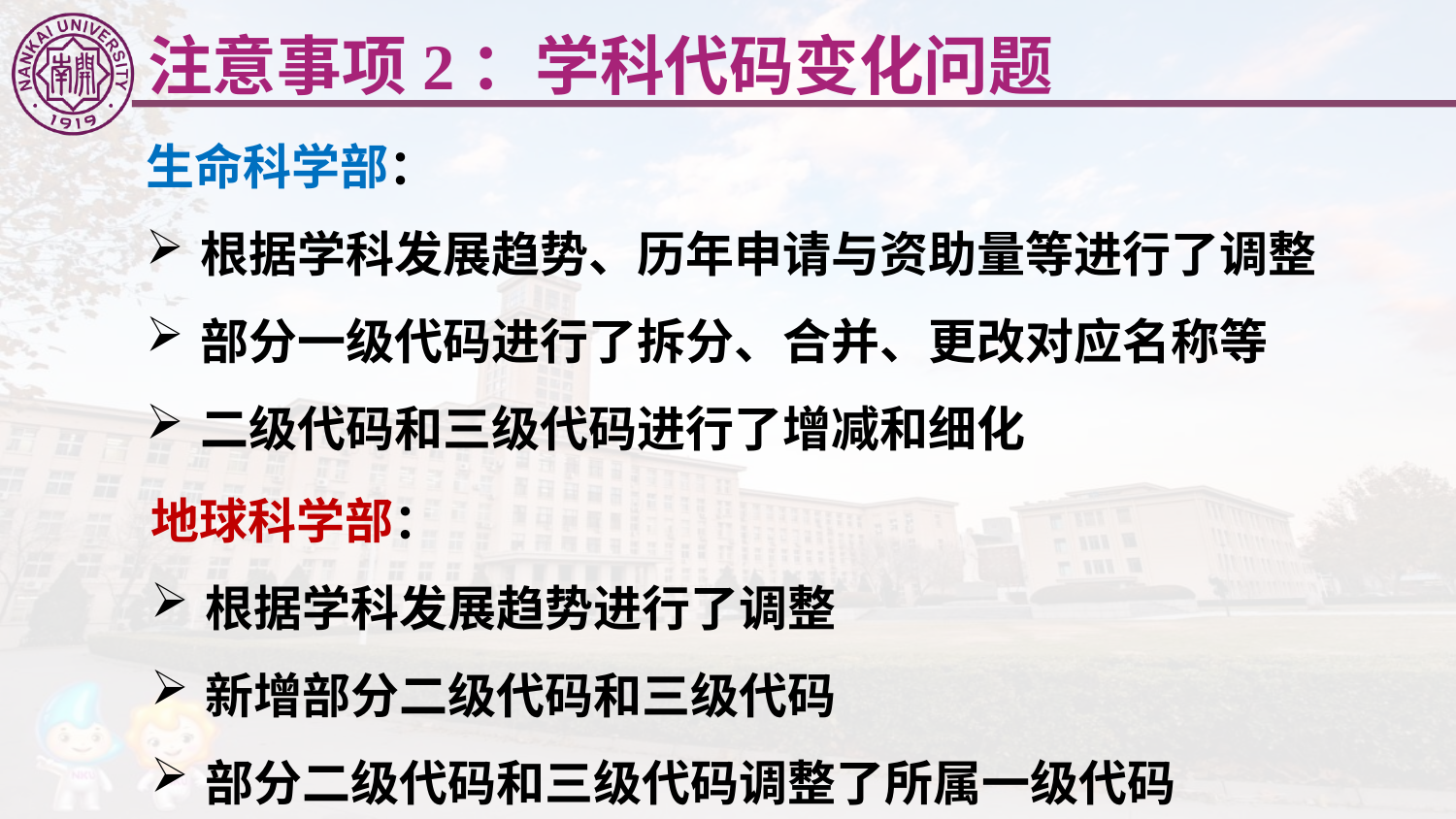

注意事项2：学科代码变化问题
生命科学部：
根据学科发展趋势、历年申请与资助量等进行了调整
部分一级代码进行了拆分、合并、更改对应名称等
二级代码和三级代码进行了增减和细化
地球科学部：
根据学科发展趋势进行了调整
新增部分二级代码和三级代码
部分二级代码和三级代码调整了所属一级代码